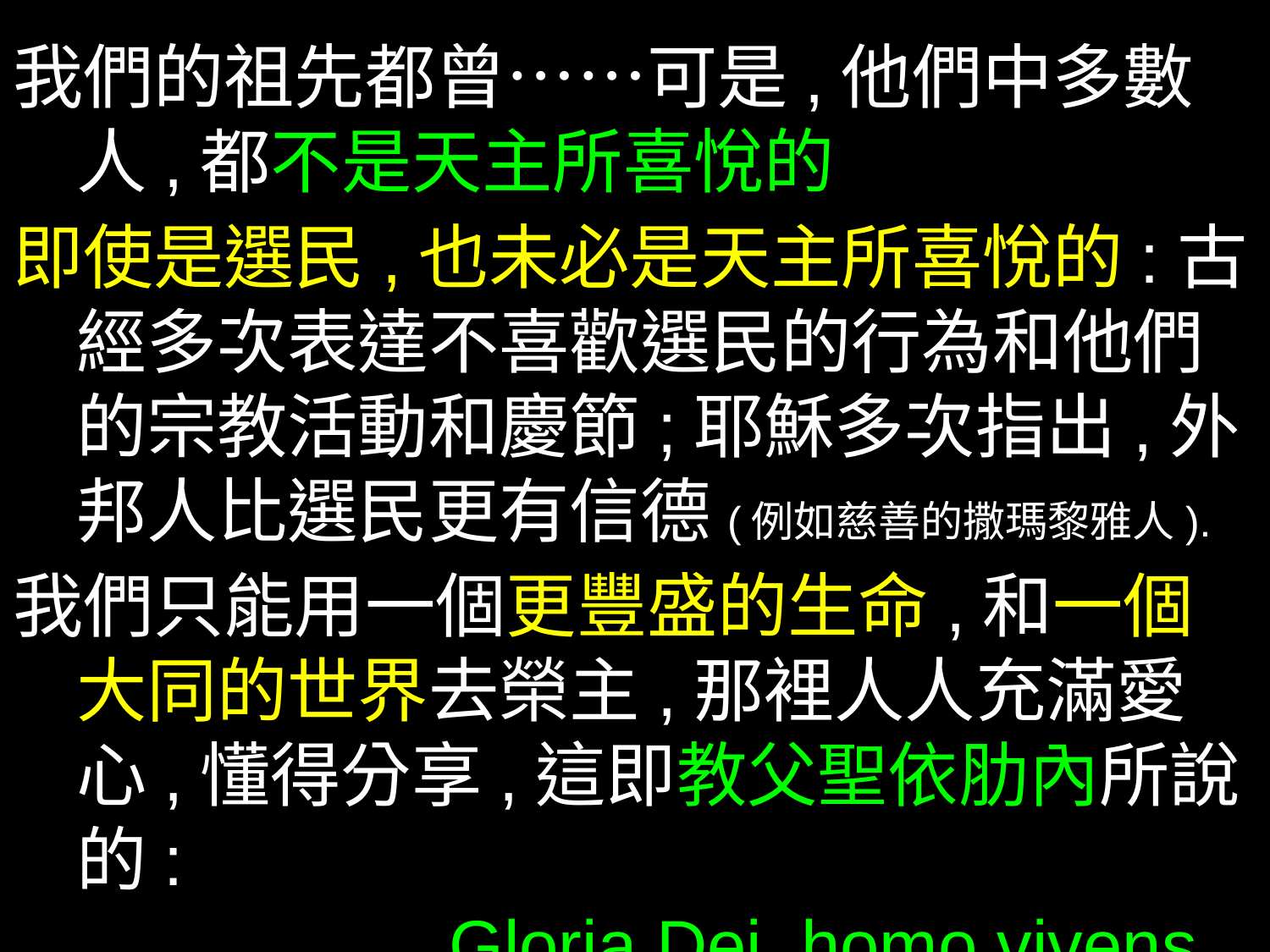

我們的祖先都曾……可是,他們中多數人,都不是天主所喜悅的
即使是選民,也未必是天主所喜悅的:古經多次表達不喜歡選民的行為和他們的宗教活動和慶節;耶穌多次指出,外邦人比選民更有信德(例如慈善的撒瑪黎雅人).
我們只能用一個更豐盛的生命,和一個大同的世界去榮主,那裡人人充滿愛心,懂得分享,這即教父聖依肋內所說的:
                   Gloria Dei, homo vivens